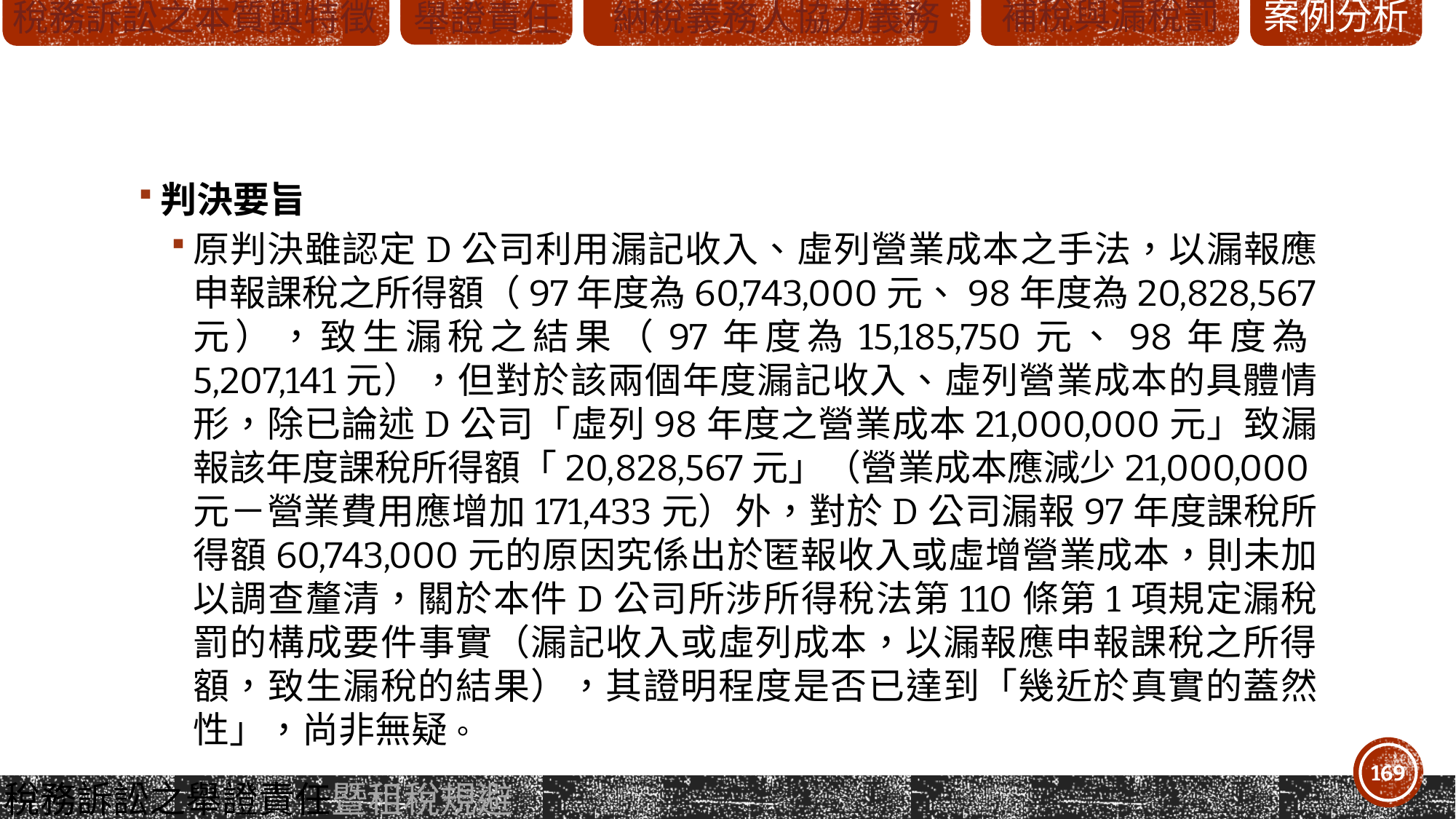

#
判決要旨
原判決雖認定D公司利用漏記收入、虛列營業成本之手法，以漏報應申報課稅之所得額（97年度為60,743,000元、98年度為20,828,567元），致生漏稅之結果（97年度為15,185,750元、98年度為5,207,141元），但對於該兩個年度漏記收入、虛列營業成本的具體情形，除已論述D公司「虛列98年度之營業成本21,000,000元」致漏報該年度課稅所得額「20,828,567元」（營業成本應減少21,000,000元－營業費用應增加171,433元）外，對於D公司漏報97年度課稅所得額60,743,000元的原因究係出於匿報收入或虛增營業成本，則未加以調查釐清，關於本件D公司所涉所得稅法第110條第1項規定漏稅罰的構成要件事實（漏記收入或虛列成本，以漏報應申報課稅之所得額，致生漏稅的結果），其證明程度是否已達到「幾近於真實的蓋然性」，尚非無疑。
169